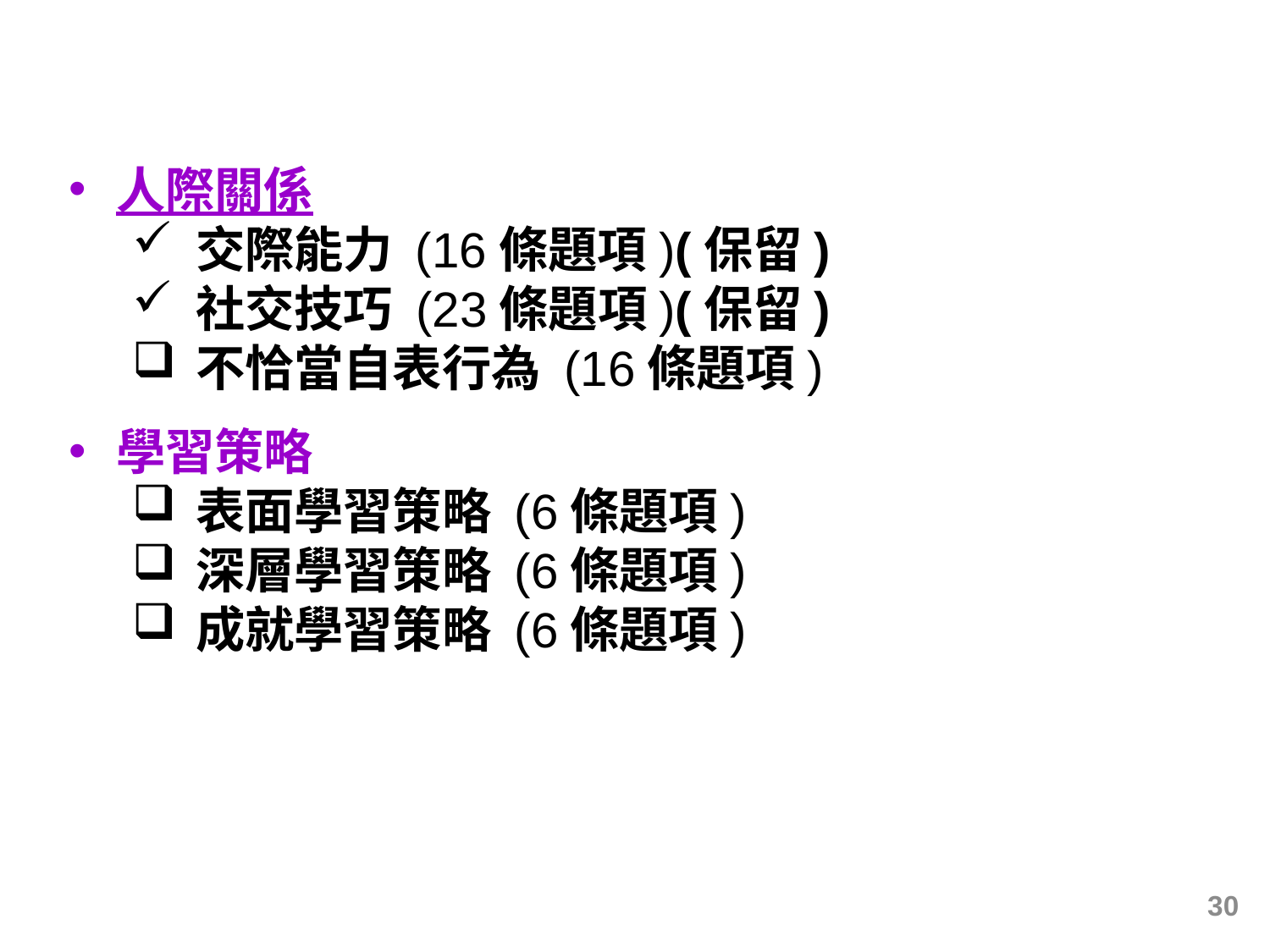

過去的量表和副量表: 中學
人際關係
交際能力 (16條題項)(保留)
社交技巧 (23條題項)(保留)
不恰當自表行為 (16條題項)
學習策略
表面學習策略 (6條題項)
深層學習策略 (6條題項)
成就學習策略 (6條題項)

30